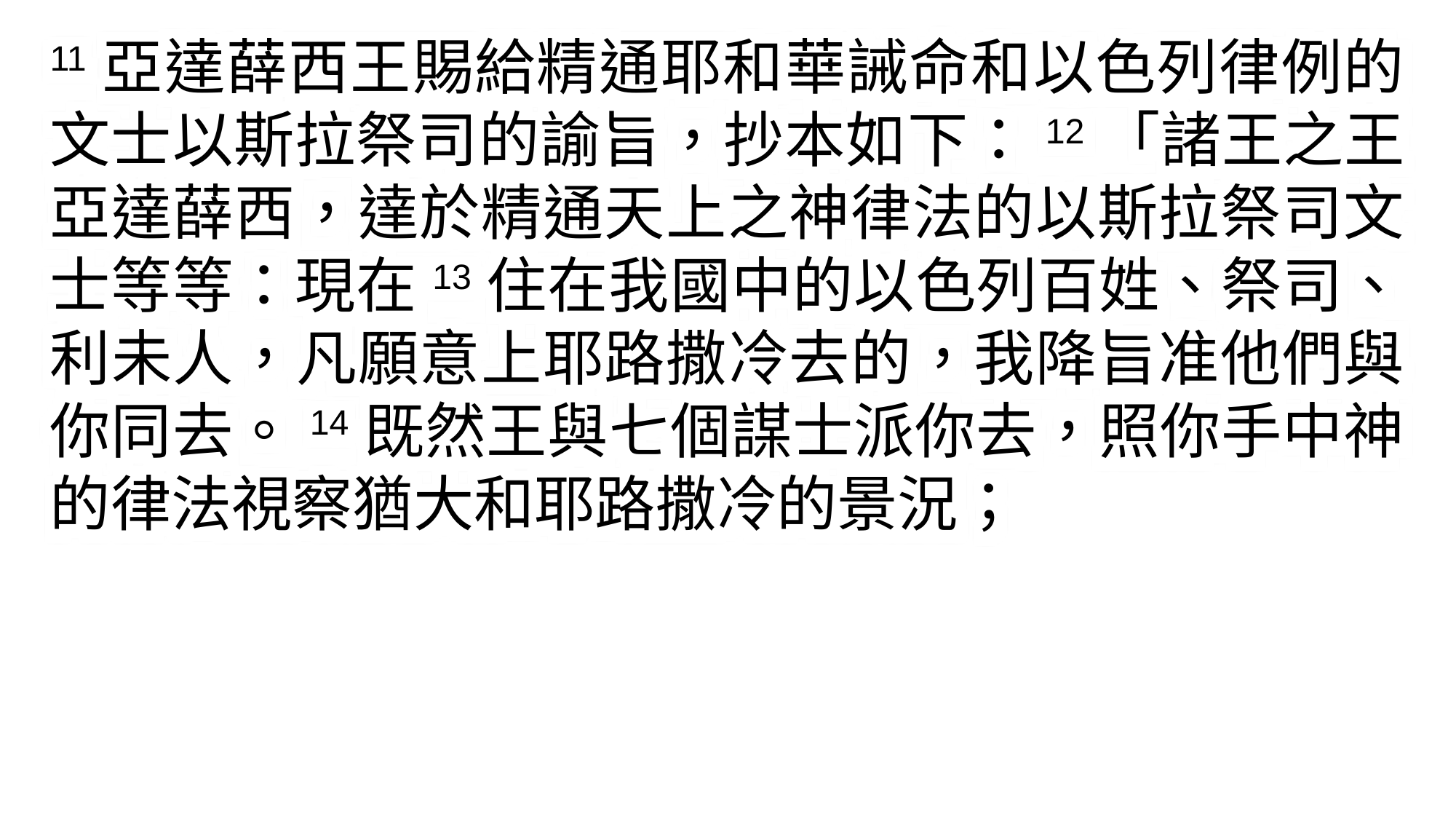

11亞達薛西王賜給精通耶和華誡命和以色列律例的文士以斯拉祭司的諭旨，抄本如下：12「諸王之王亞達薛西，達於精通天上之神律法的以斯拉祭司文士等等：現在13住在我國中的以色列百姓、祭司、利未人，凡願意上耶路撒冷去的，我降旨准他們與你同去。14既然王與七個謀士派你去，照你手中神的律法視察猶大和耶路撒冷的景況；